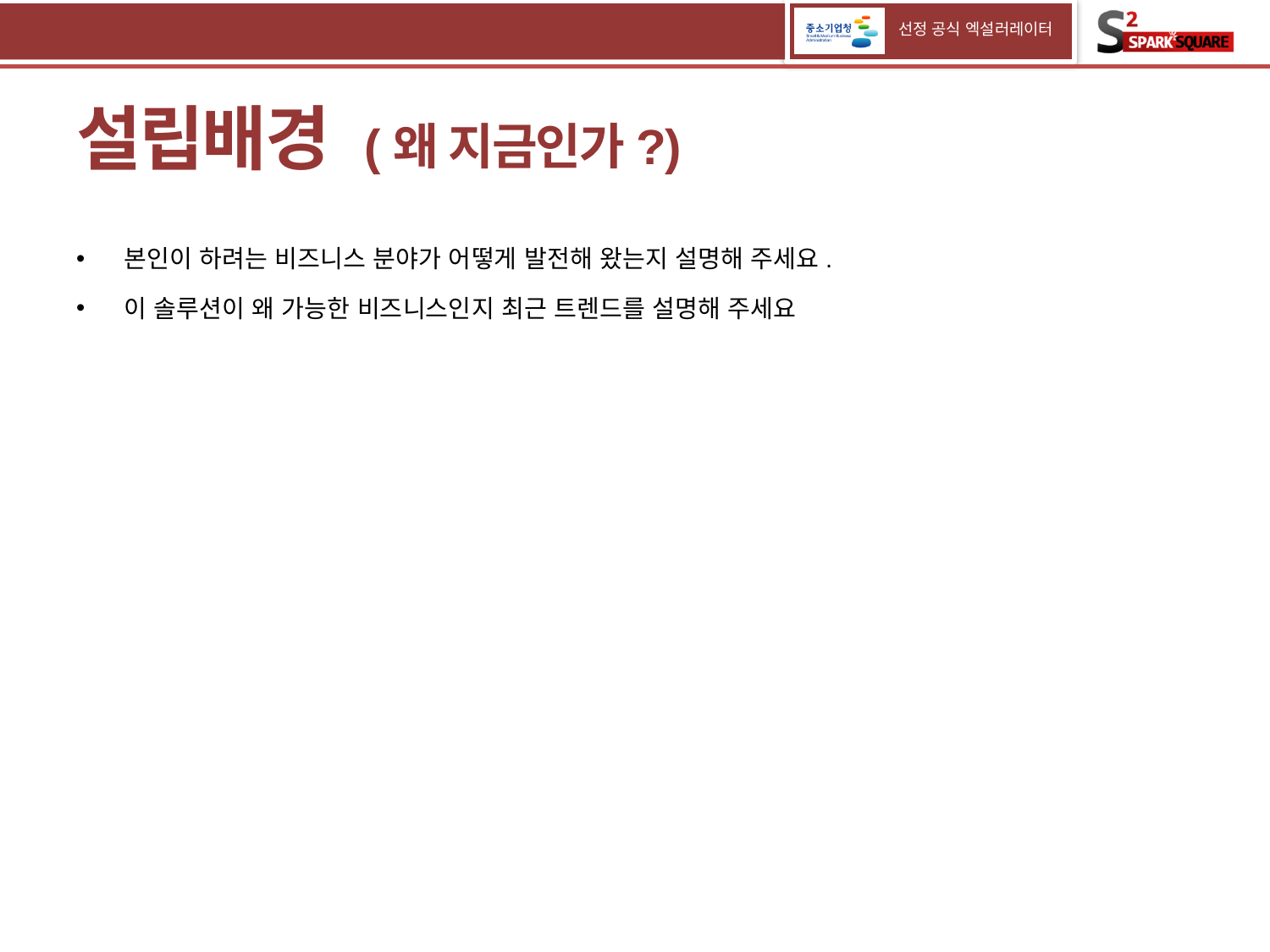

# 설립배경 (왜 지금인가?)
본인이 하려는 비즈니스 분야가 어떻게 발전해 왔는지 설명해 주세요.
이 솔루션이 왜 가능한 비즈니스인지 최근 트렌드를 설명해 주세요